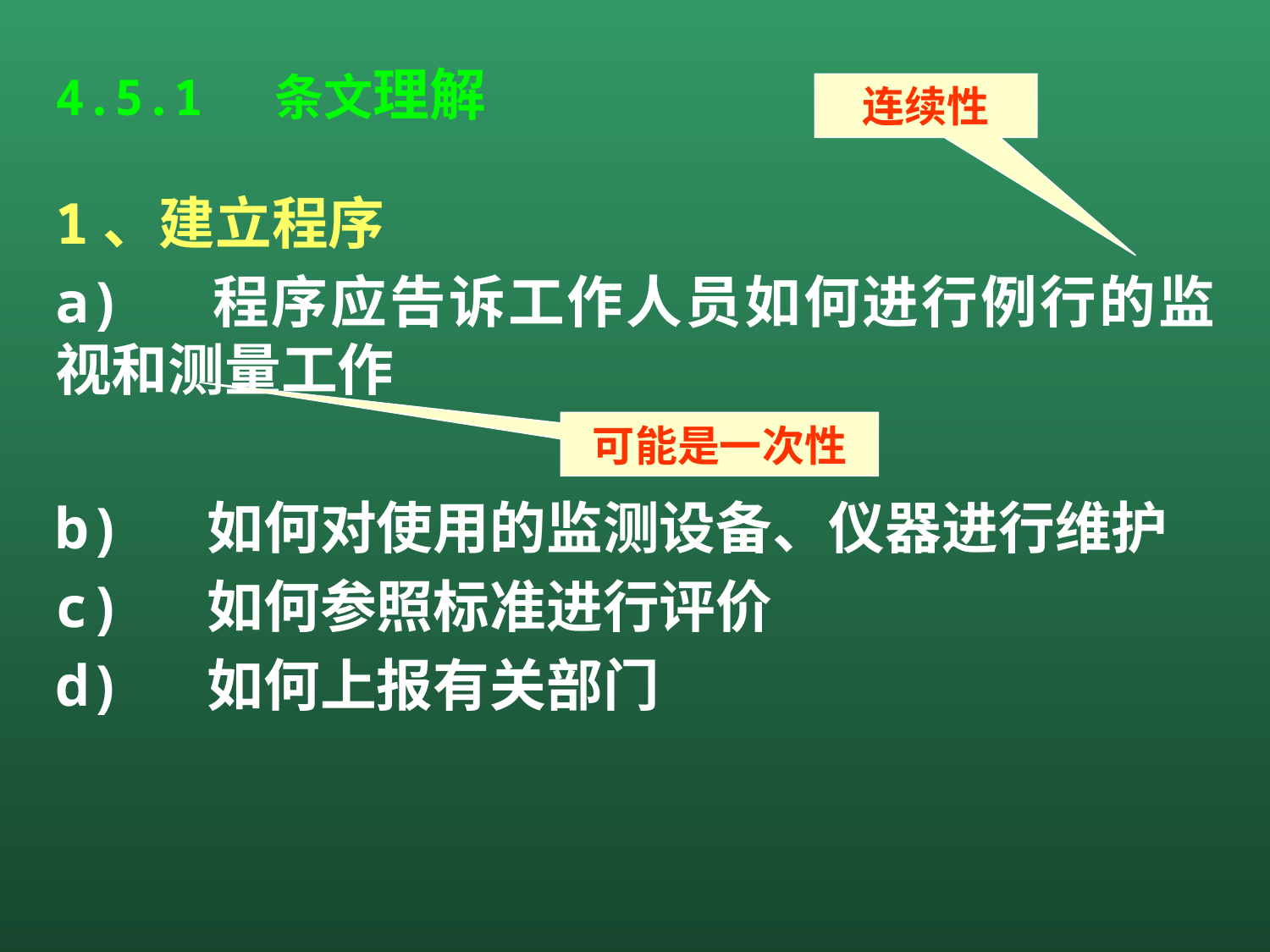

4.5.1  条文理解

1、建立程序
a)     程序应告诉工作人员如何进行例行的监视和测量工作

b)     如何对使用的监测设备、仪器进行维护
c)     如何参照标准进行评价
d)     如何上报有关部门
连续性

可能是一次性